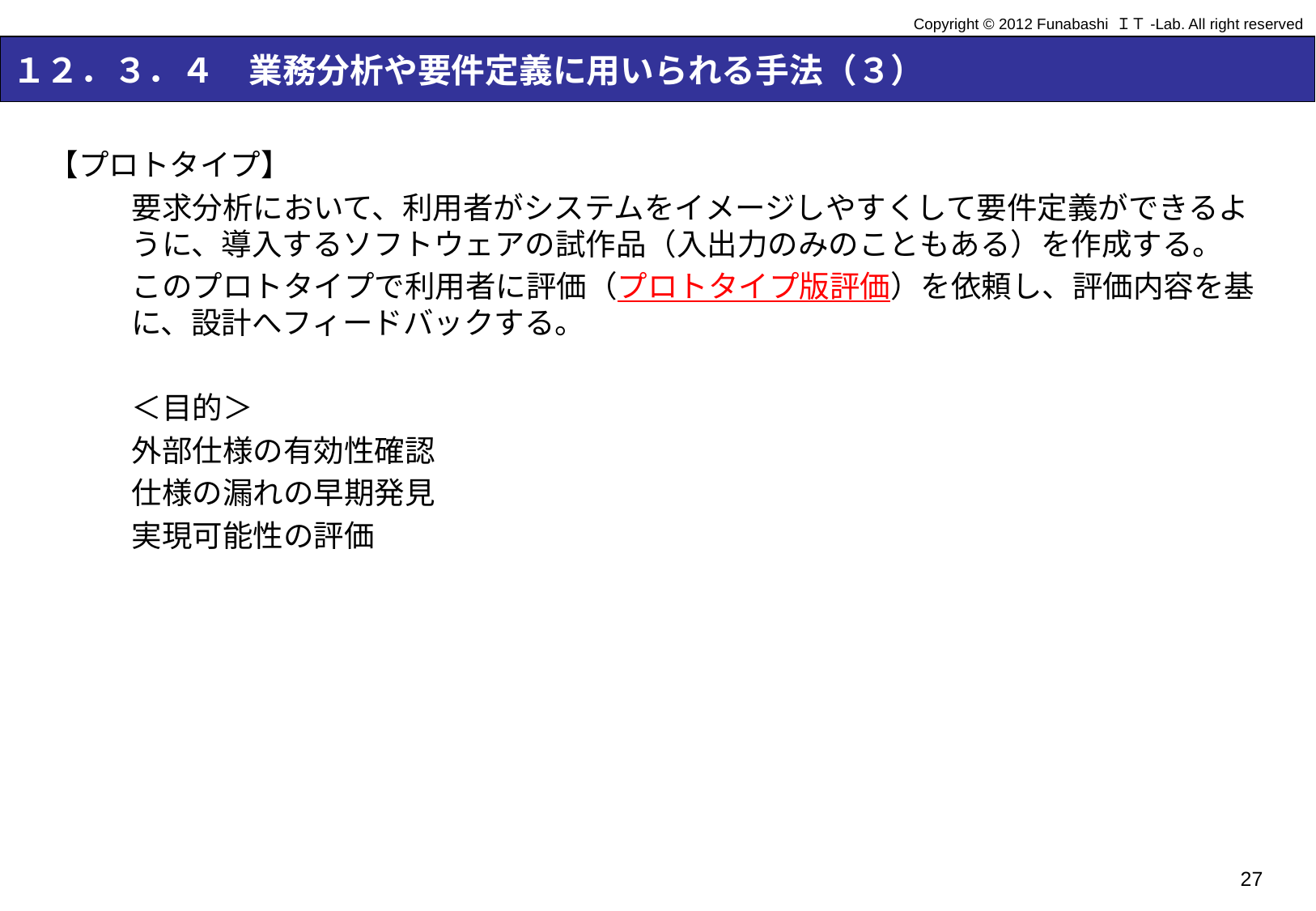

Copyright © 2012 Funabashi ＩＴ-Lab. All right reserved
# １２．３．４　業務分析や要件定義に用いられる手法（３）
【プロトタイプ】
要求分析において、利用者がシステムをイメージしやすくして要件定義ができるように、導入するソフトウェアの試作品（入出力のみのこともある）を作成する。
このプロトタイプで利用者に評価（プロトタイプ版評価）を依頼し、評価内容を基に、設計へフィードバックする。

＜目的＞
外部仕様の有効性確認
仕様の漏れの早期発見
実現可能性の評価

27